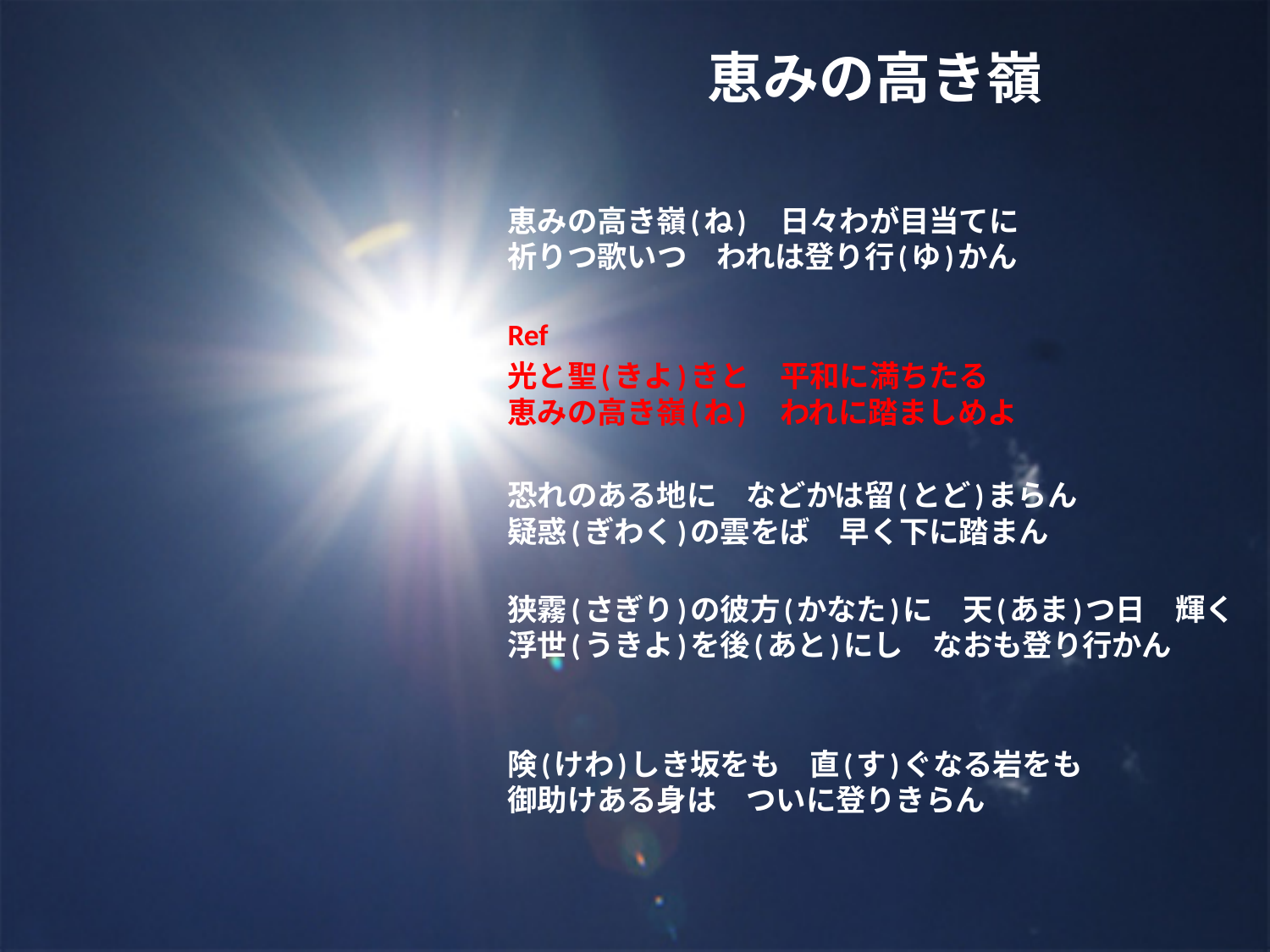

# 恵みの高き嶺
恵みの高き嶺(ね)　日々わが目当てに
祈りつ歌いつ　われは登り行(ゆ)かん
Ref
光と聖(きよ)きと　平和に満ちたる
恵みの高き嶺(ね)　われに踏ましめよ

恐れのある地に　などかは留(とど)まらん
疑惑(ぎわく)の雲をば　早く下に踏まん
狭霧(さぎり)の彼方(かなた)に　天(あま)つ日　輝く
浮世(うきよ)を後(あと)にし　なおも登り行かん

険(けわ)しき坂をも　直(す)ぐなる岩をも
御助けある身は　ついに登りきらん